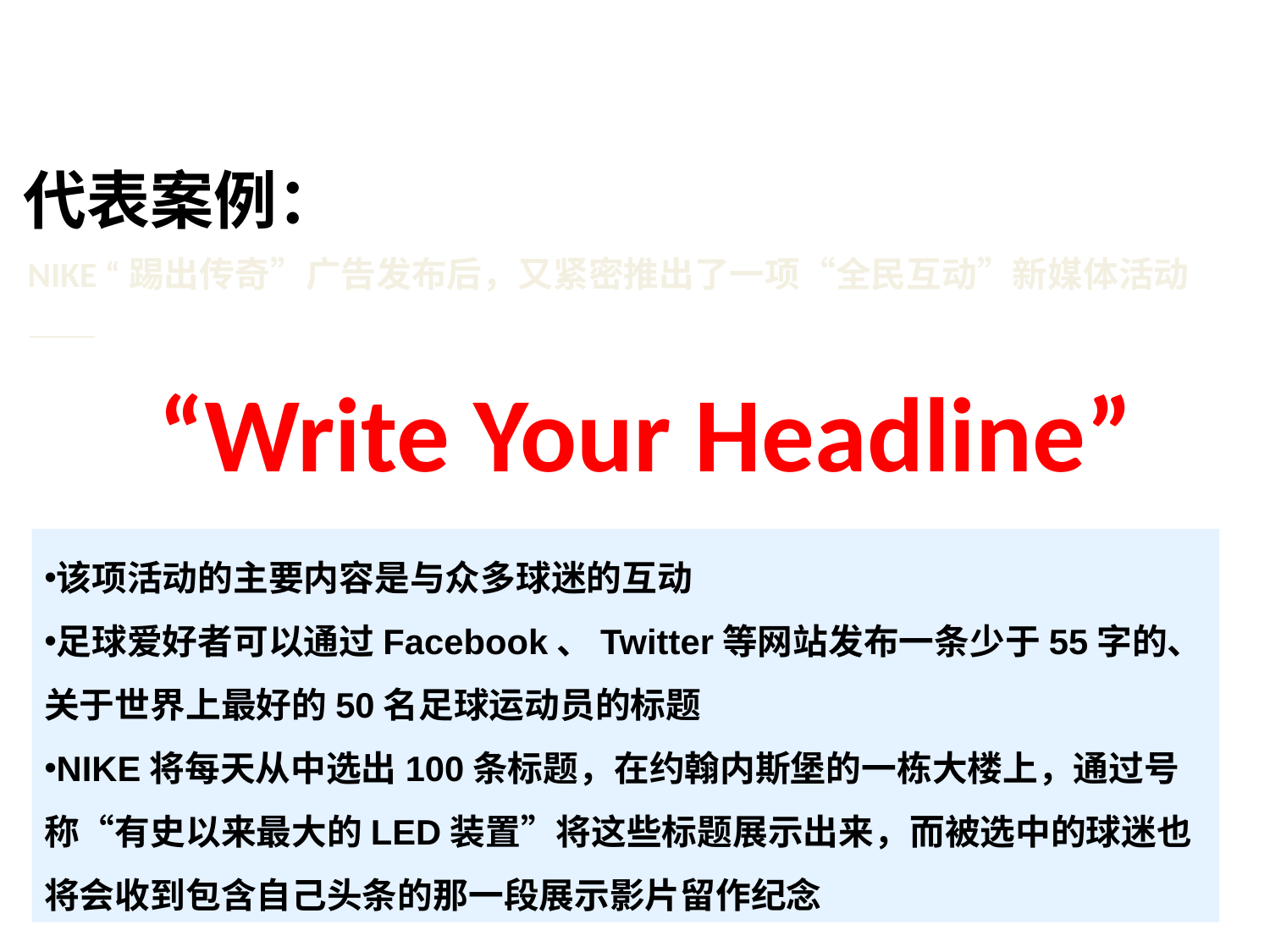

代表案例：
NIKE “踢出传奇”广告发布后，又紧密推出了一项“全民互动”新媒体活动——
“Write Your Headline”
该项活动的主要内容是与众多球迷的互动
足球爱好者可以通过Facebook、Twitter等网站发布一条少于55字的、关于世界上最好的50名足球运动员的标题
NIKE将每天从中选出100条标题，在约翰内斯堡的一栋大楼上，通过号称“有史以来最大的LED装置”将这些标题展示出来，而被选中的球迷也将会收到包含自己头条的那一段展示影片留作纪念